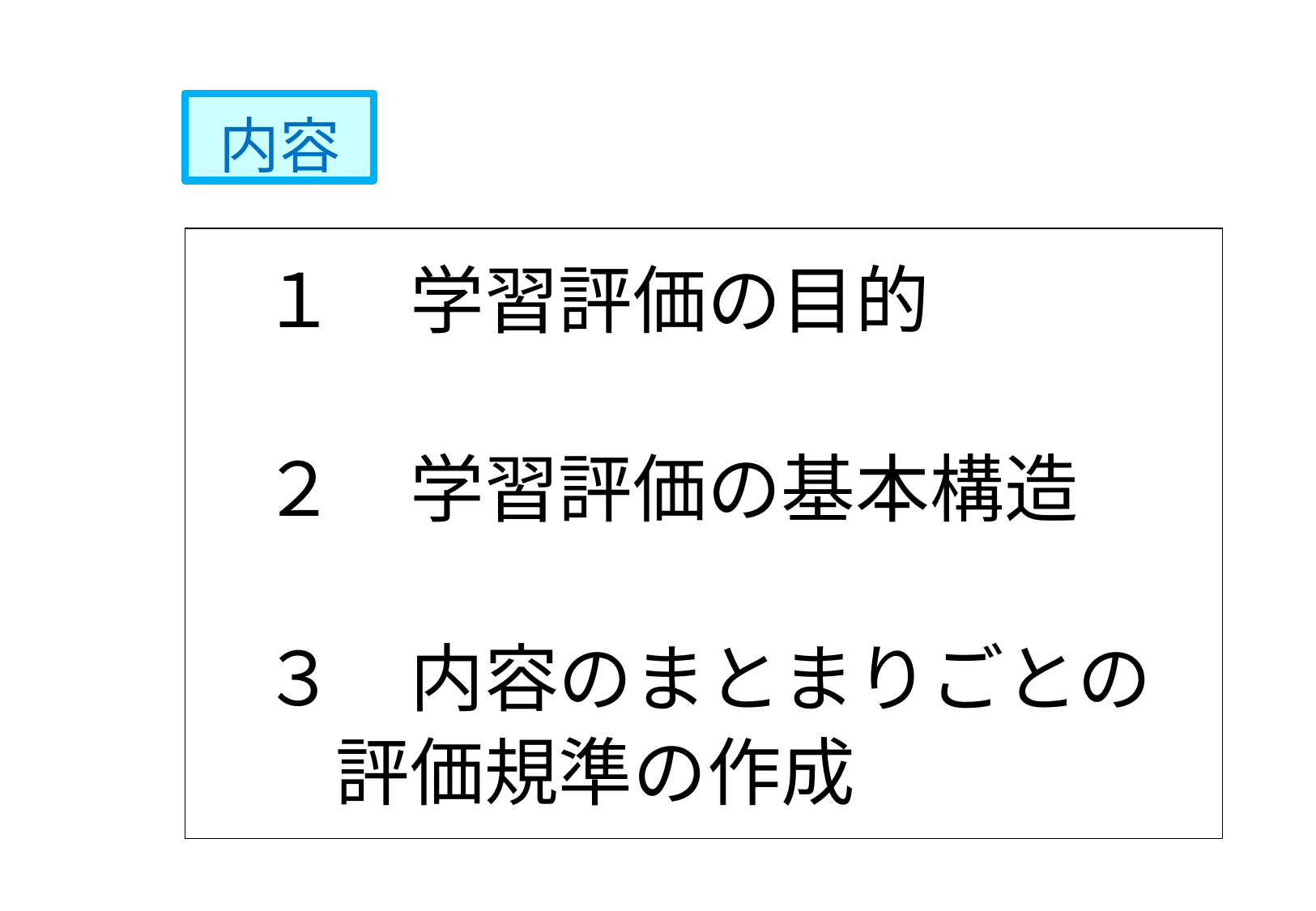

内容
１　学習評価の目的

２　学習評価の基本構造

３　内容のまとまりごとの
　評価規準の作成